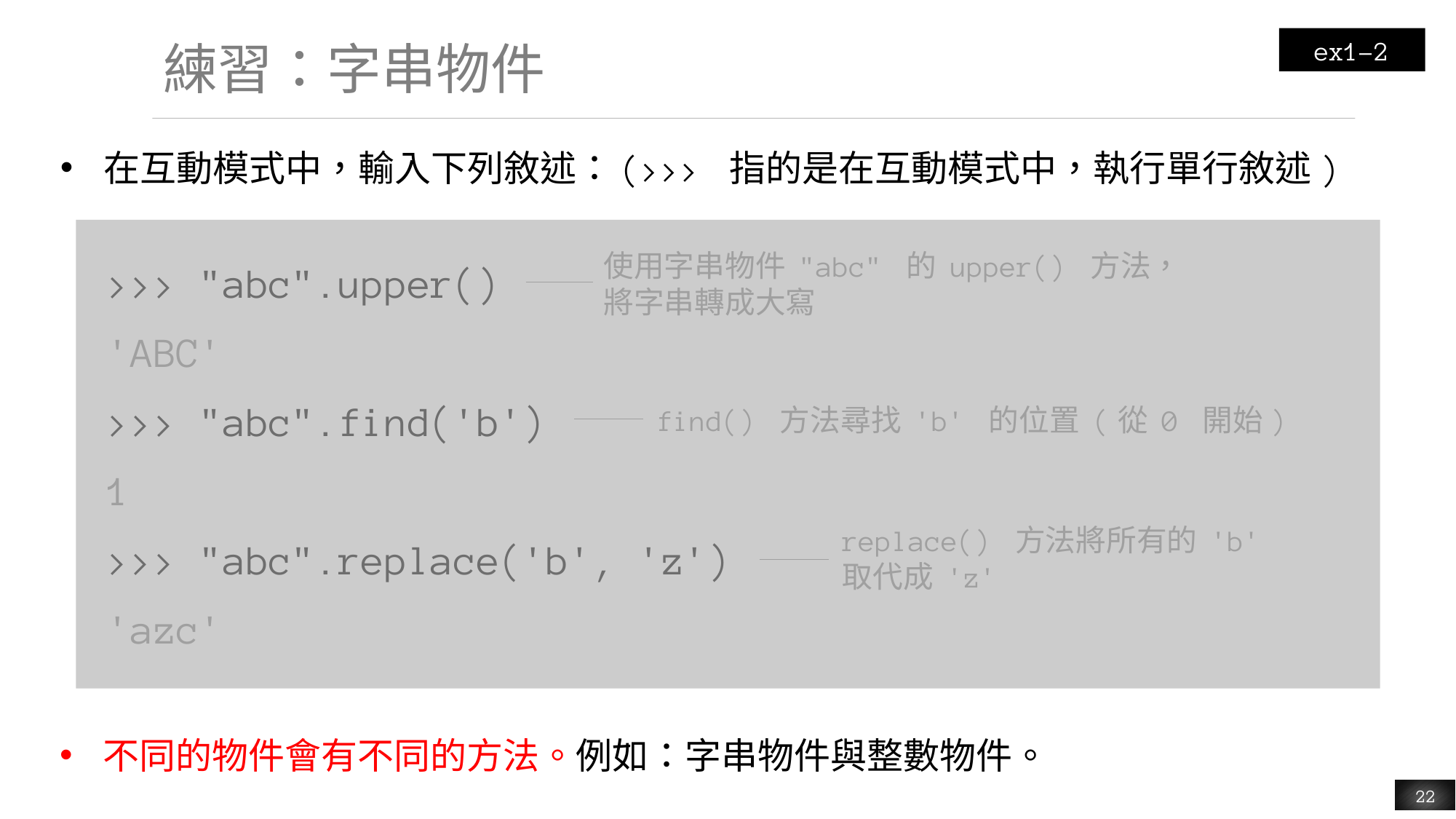

ex1-2
# 練習：字串物件
在互動模式中，輸入下列敘述：(>>> 指的是在互動模式中，執行單行敘述)
>>> "abc".upper()
'ABC'
>>> "abc".find('b')
1
>>> "abc".replace('b', 'z')
'azc'
使用字串物件 "abc" 的 upper() 方法，將字串轉成大寫
find() 方法尋找 'b' 的位置 (從 0 開始)
replace() 方法將所有的 'b' 取代成 'z'
不同的物件會有不同的方法。例如：字串物件與整數物件。